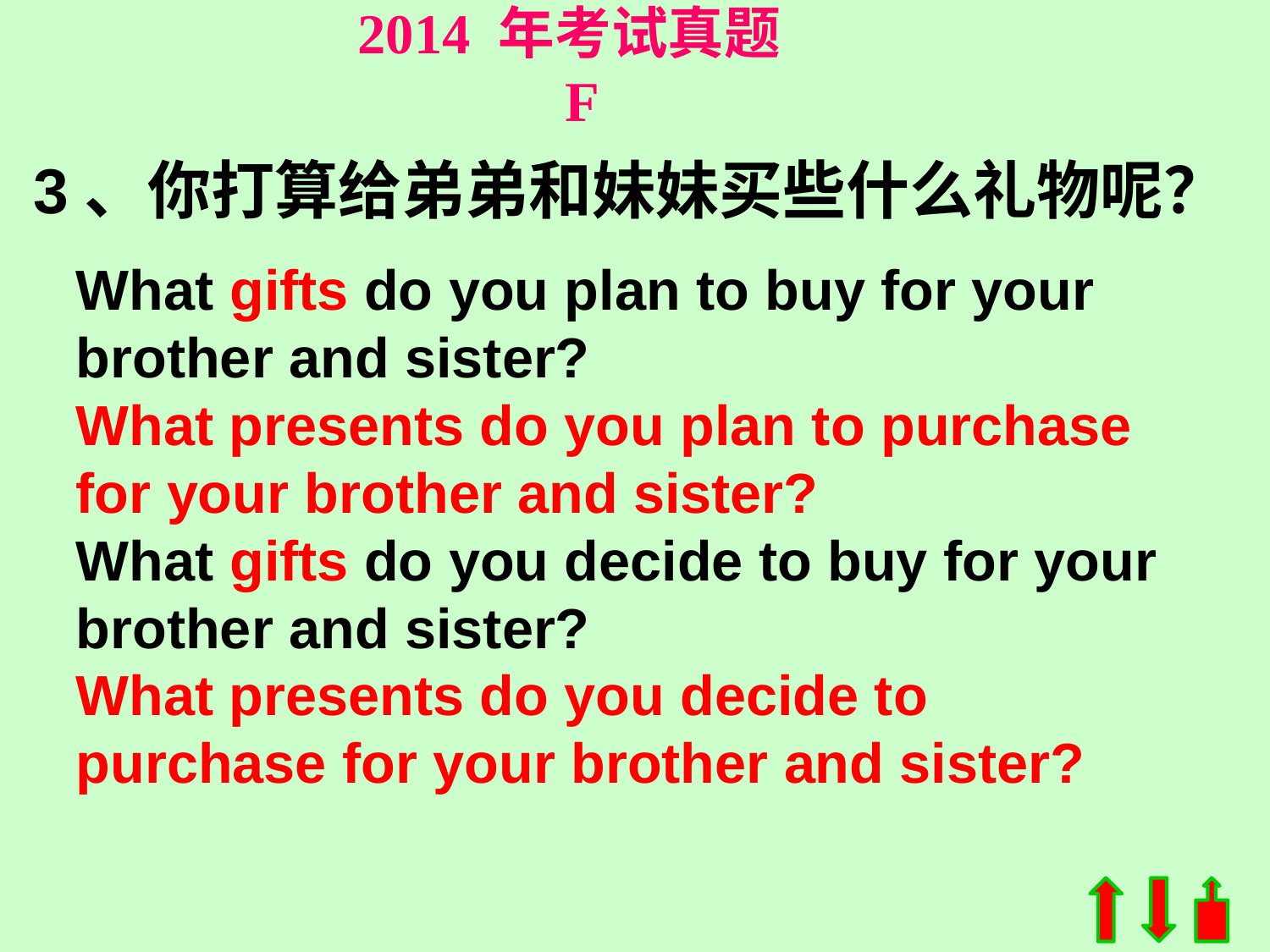

2014 年考试真题   F
3、你打算给弟弟和妹妹买些什么礼物呢？
What gifts do you plan to buy for your brother and sister?
What presents do you plan to purchase for your brother and sister?
What gifts do you decide to buy for your brother and sister?
What presents do you decide to purchase for your brother and sister?